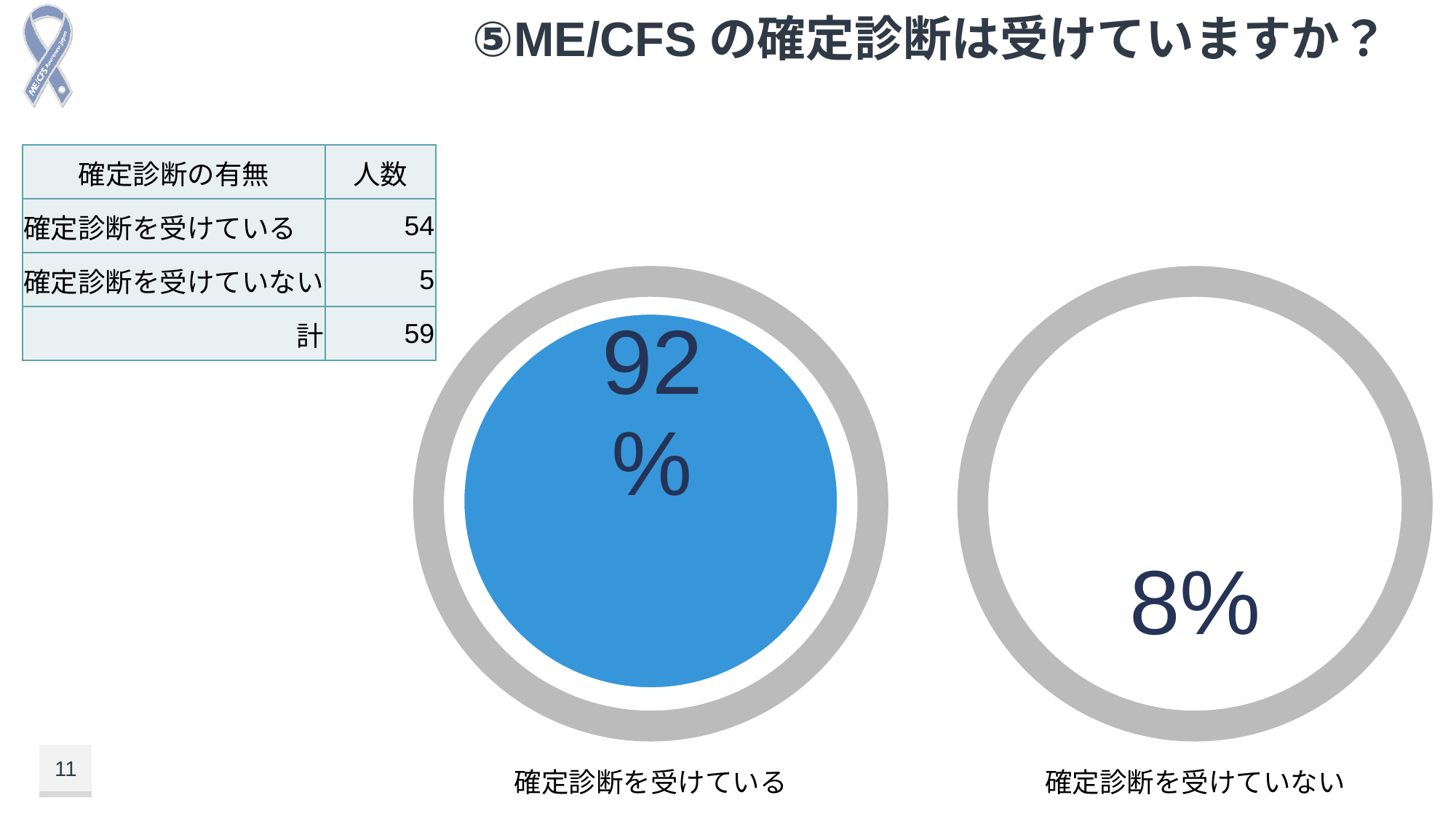

# ⑤ME/CFSの確定診断は受けていますか？

| 確定診断の有無 | 人数 |
| --- | --- |
| 確定診断を受けている | 54 |
| 確定診断を受けていない | 5 |
| 計 | 59 |

### Chart

| Category | Series 2 | Series 1 |
|---|---|---|
| Category 1 | 8.0 | 92.0 |

### Chart

| Category | Series 1 | Series 2 |
|---|---|---|
| Category 1 | 8.0 | 92.0 |
11
確定診断を受けている
確定診断を受けていない